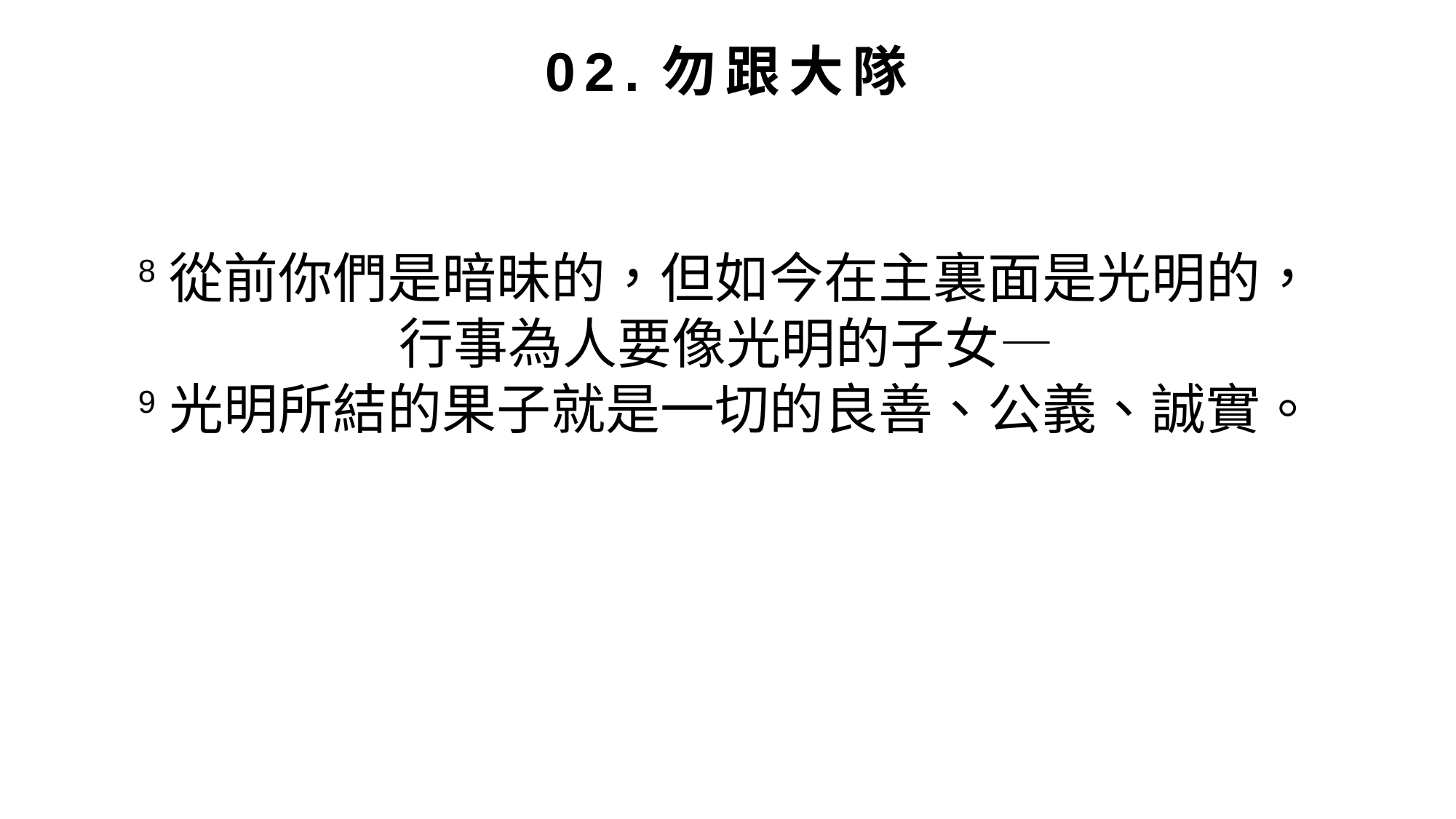

02.勿跟大隊

8從前你們是暗昧的，但如今在主裏面是光明的，行事為人要像光明的子女—
9光明所結的果子就是一切的良善、公義、誠實。